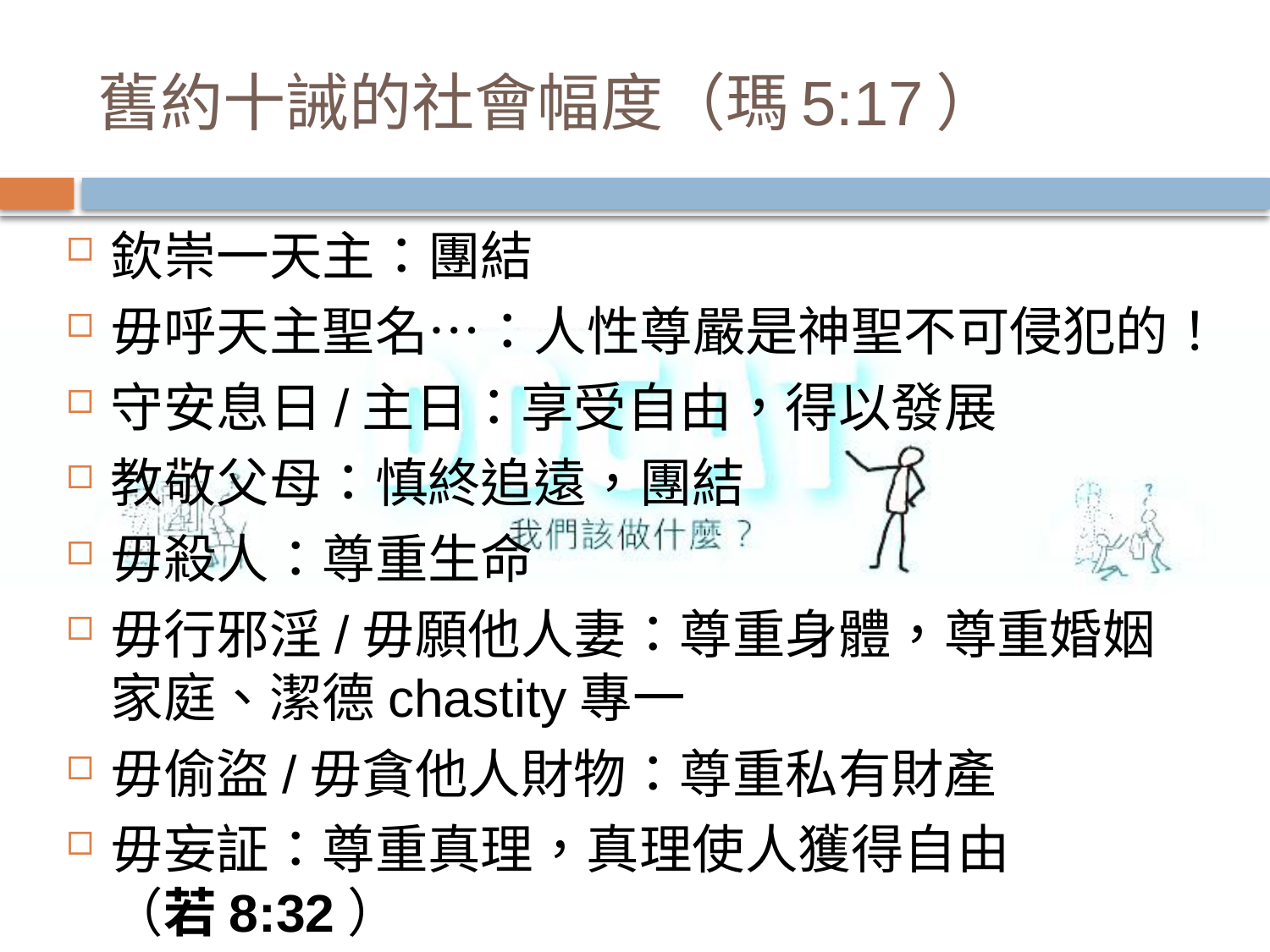

# 舊約十誡的社會幅度（瑪5:17）
欽崇一天主：團結
毋呼天主聖名…：人性尊嚴是神聖不可侵犯的！
守安息日/主日：享受自由，得以發展
教敬父母：慎終追遠，團結
毋殺人：尊重生命
毋行邪淫/毋願他人妻：尊重身體，尊重婚姻家庭、潔德chastity專一
毋偷盜/毋貪他人財物：尊重私有財產
毋妄証：尊重真理，真理使人獲得自由
（若8:32）